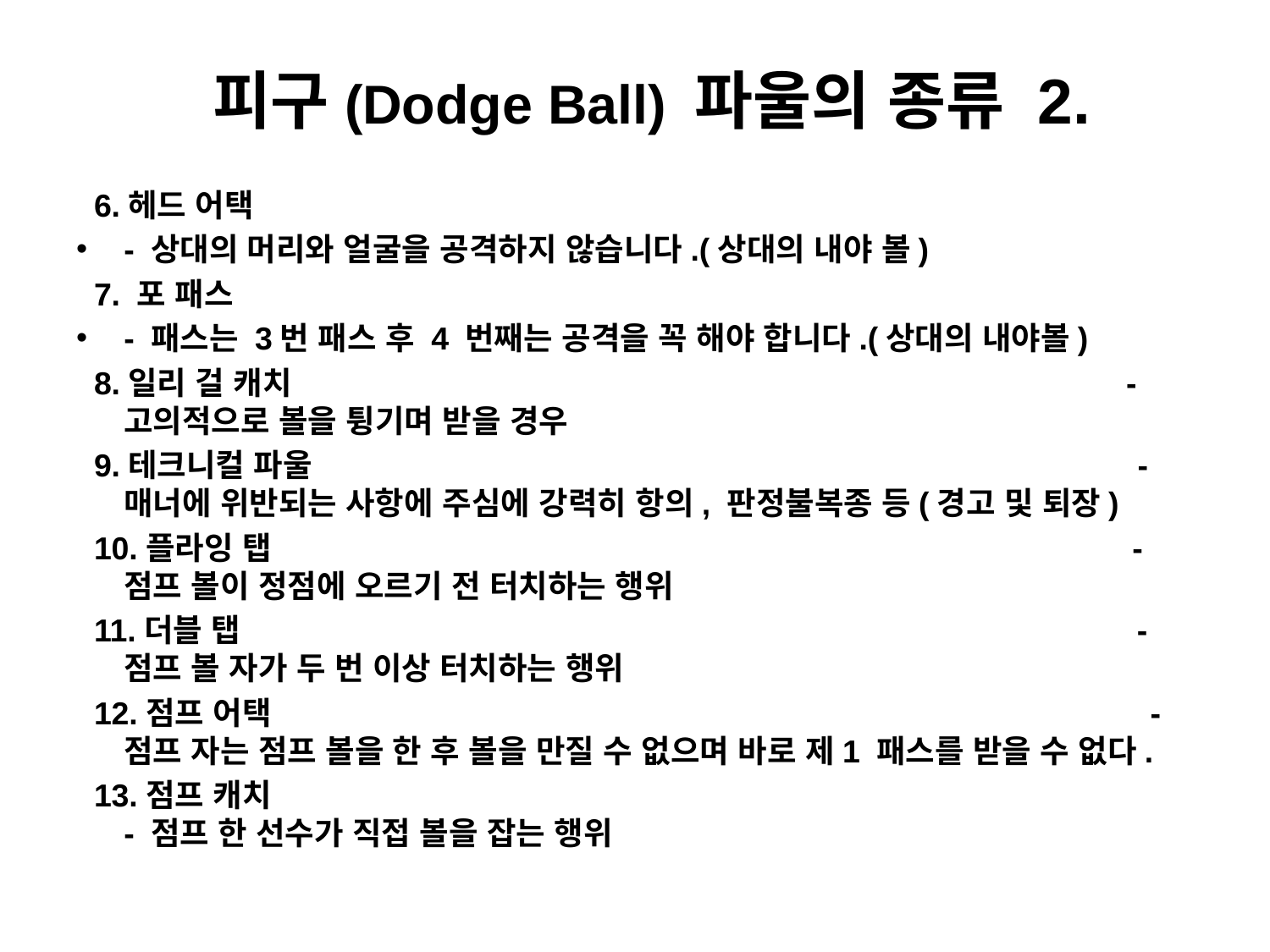

# 피구(Dodge Ball) 파울의 종류 2.
  6.헤드 어택
- 상대의 머리와 얼굴을 공격하지 않습니다.(상대의 내야 볼)
  7. 포 패스
- 패스는 3번 패스 후 4 번째는 공격을 꼭 해야 합니다.(상대의 내야볼)
  8.일리 걸 캐치                                                                                             - 고의적으로 볼을 튕기며 받을 경우
  9.테크니컬 파울                                                                                            - 매너에 위반되는 사항에 주심에 강력히 항의, 판정불복종 등(경고 및 퇴장)
  10.플라잉 탭                                                                                                - 점프 볼이 정점에 오르기 전 터치하는 행위
  11.더블 탭                                                                                                    - 점프 볼 자가 두 번 이상 터치하는 행위
  12.점프 어택                                                                                                  - 점프 자는 점프 볼을 한 후 볼을 만질 수 없으며 바로 제1 패스를 받을 수 없다.
  13.점프 캐치                                                                                                      - 점프 한 선수가 직접 볼을 잡는 행위